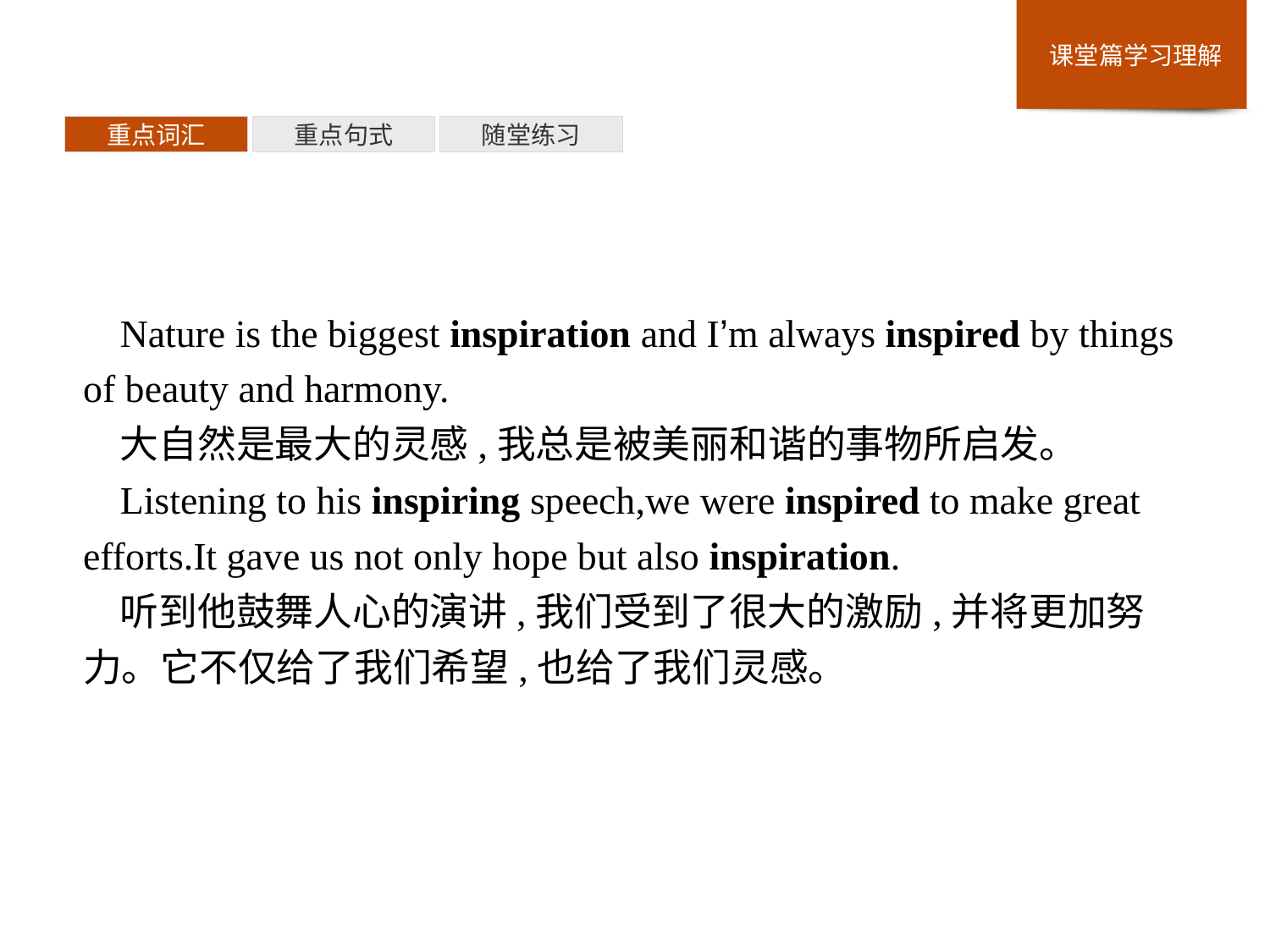

重点词汇
重点句式
随堂练习
Nature is the biggest inspiration and I’m always inspired by things of beauty and harmony.
大自然是最大的灵感,我总是被美丽和谐的事物所启发。
Listening to his inspiring speech,we were inspired to make great efforts.It gave us not only hope but also inspiration.
听到他鼓舞人心的演讲,我们受到了很大的激励,并将更加努力。它不仅给了我们希望,也给了我们灵感。